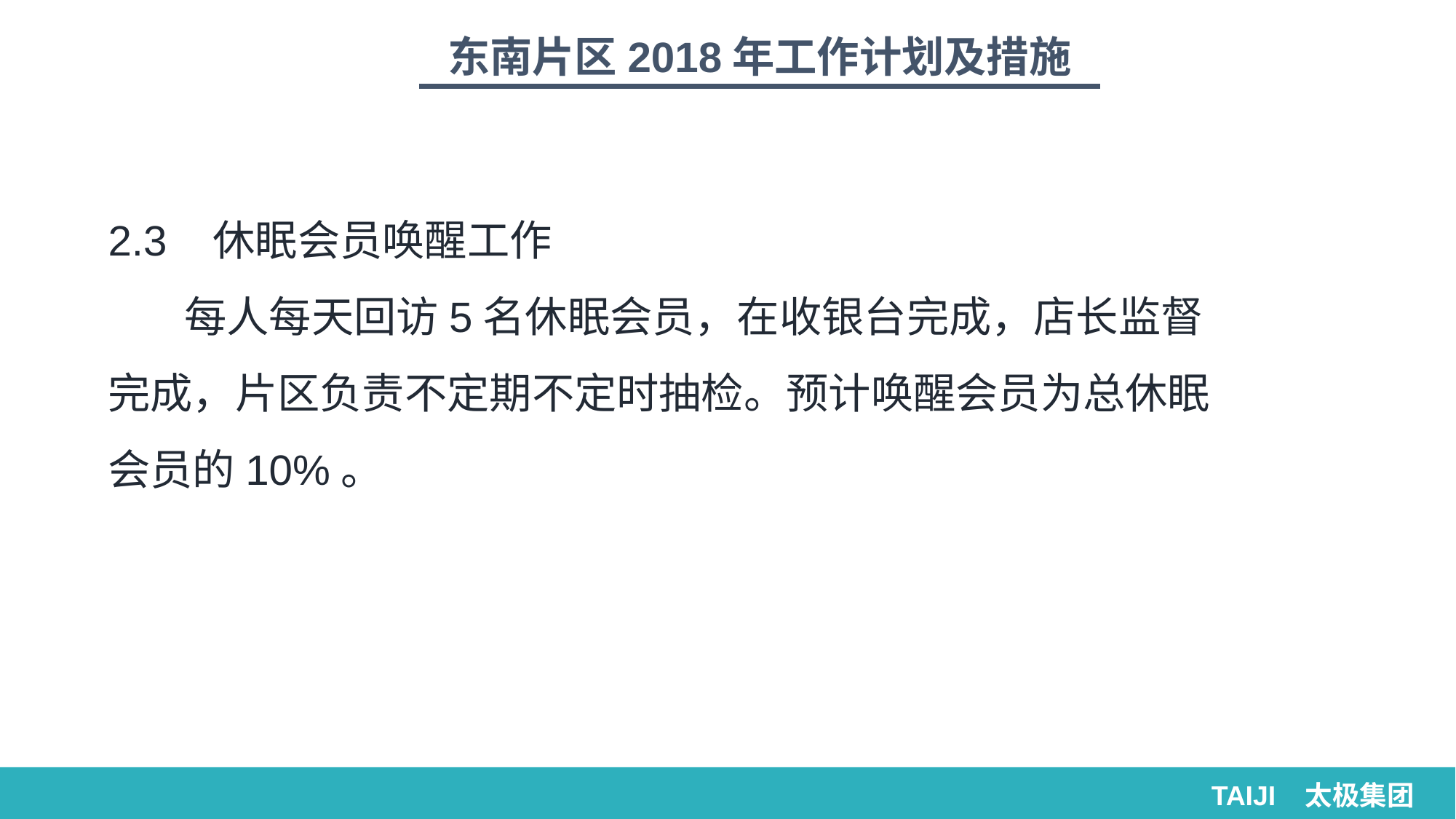

东南片区2018年工作计划及措施

2.3   休眠会员唤醒工作
       每人每天回访5名休眠会员，在收银台完成，店长监督完成，片区负责不定期不定时抽检。预计唤醒会员为总休眠会员的10%。

TAIJI   太极集团